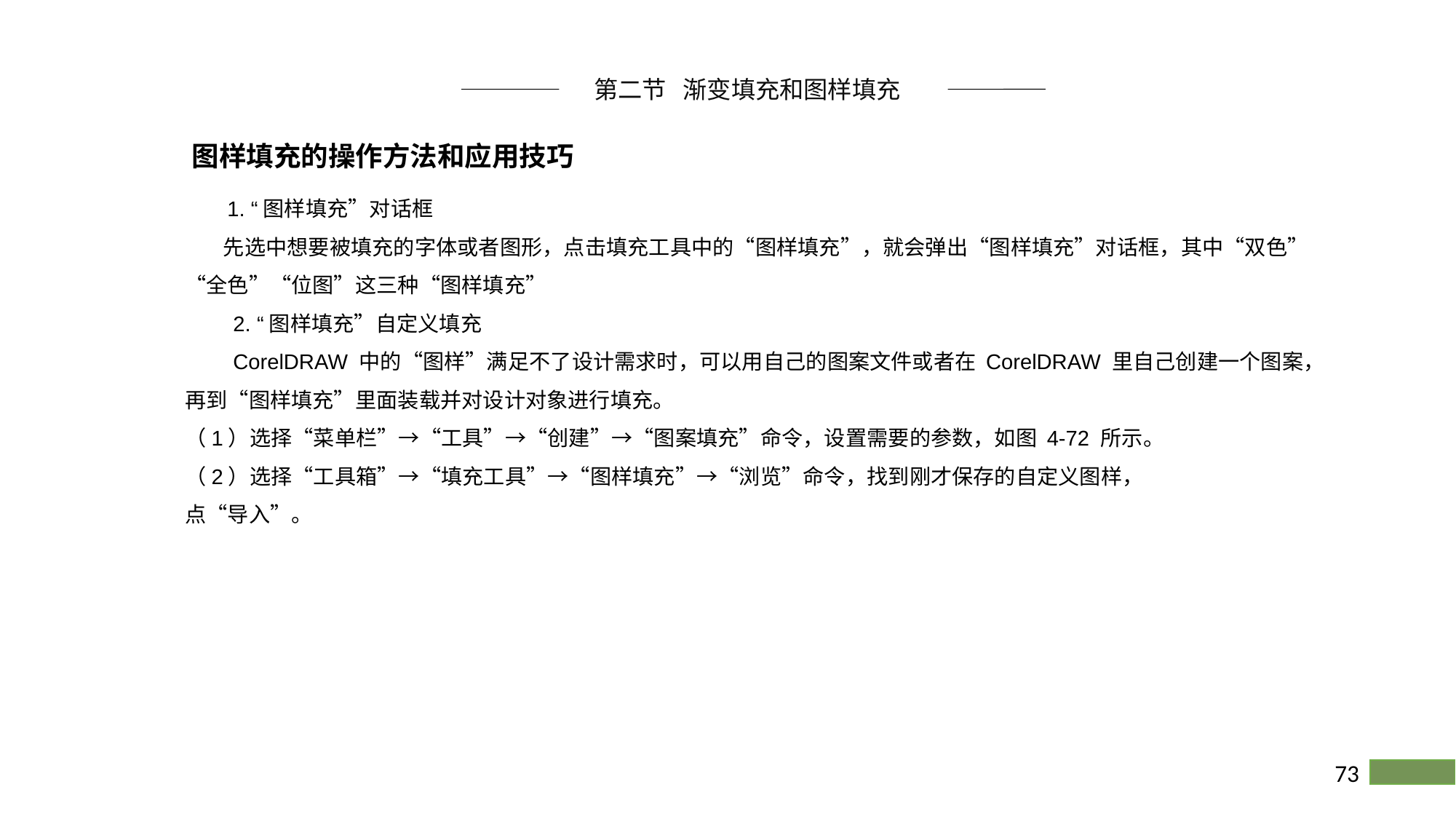

第二节   渐变填充和图样填充
图样填充的操作方法和应用技巧
       1. “图样填充”对话框
       先选中想要被填充的字体或者图形，点击填充工具中的“图样填充”，就会弹出“图样填充”对话框，其中“双色”“全色”“位图”这三种“图样填充”
        2. “图样填充”自定义填充
        CorelDRAW 中的“图样”满足不了设计需求时，可以用自己的图案文件或者在 CorelDRAW 里自己创建一个图案，再到“图样填充”里面装载并对设计对象进行填充。
（1）选择“菜单栏”→“工具”→“创建”→“图案填充”命令，设置需要的参数，如图 4-72 所示。
（2）选择“工具箱”→“填充工具”→“图样填充”→“浏览”命令，找到刚才保存的自定义图样，
点“导入”。
73